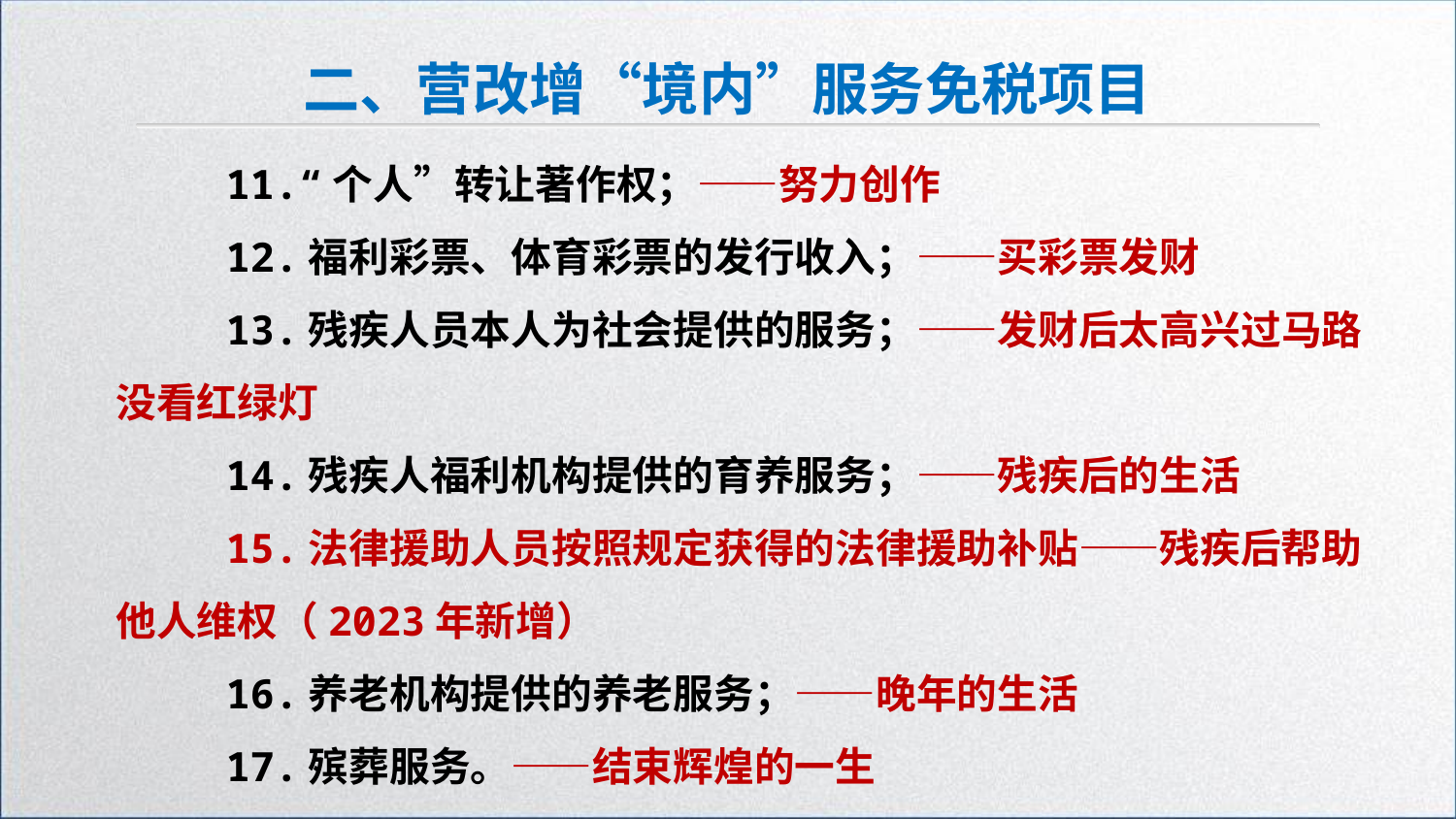

二、营改增“境内”服务免税项目
 11.“个人”转让著作权；——努力创作
 12.福利彩票、体育彩票的发行收入；——买彩票发财
 13.残疾人员本人为社会提供的服务；——发财后太高兴过马路没看红绿灯
 14.残疾人福利机构提供的育养服务；——残疾后的生活
 15.法律援助人员按照规定获得的法律援助补贴——残疾后帮助他人维权（2023年新增）
 16.养老机构提供的养老服务；——晚年的生活
 17.殡葬服务。——结束辉煌的一生